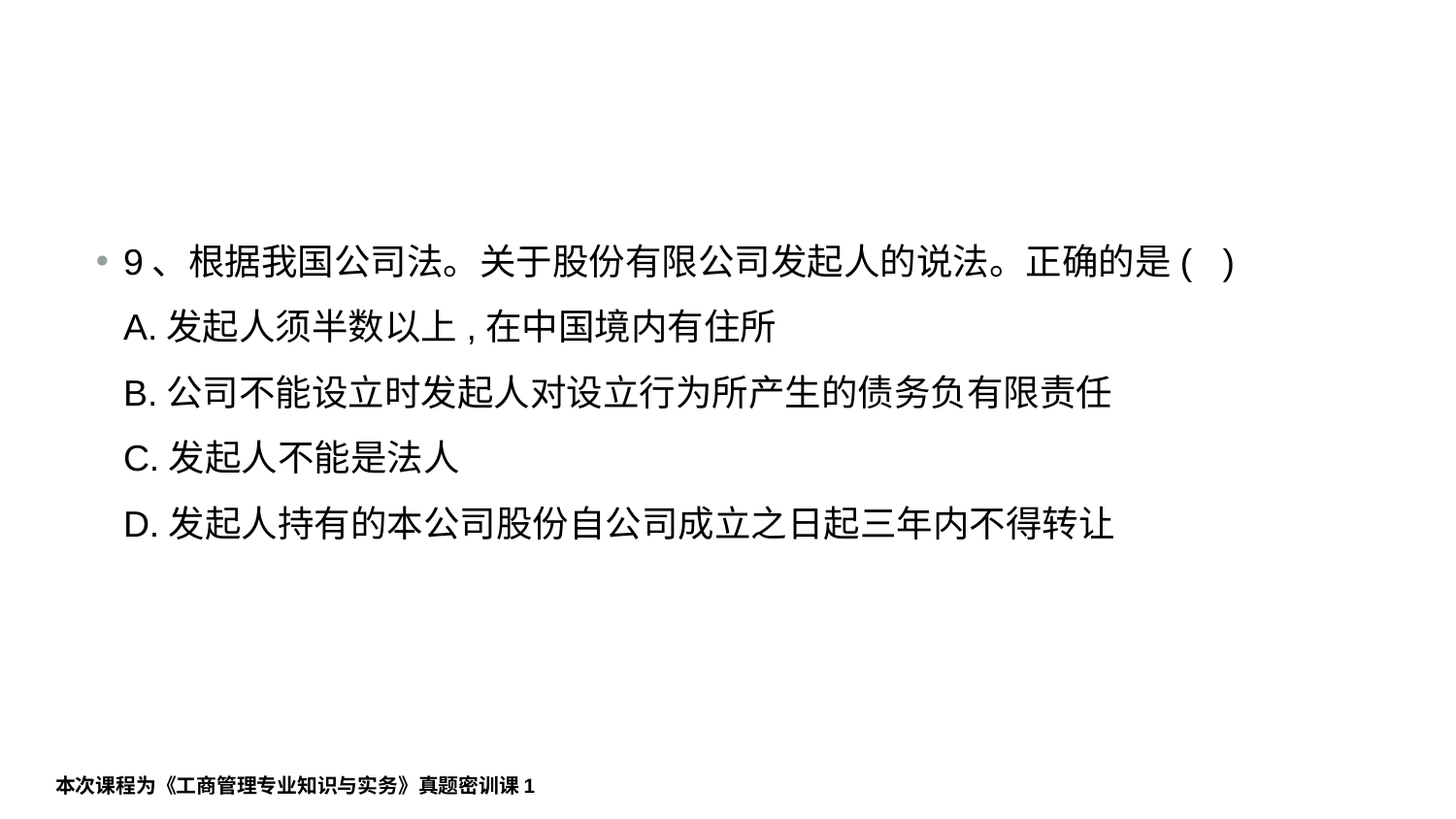

9、根据我国公司法。关于股份有限公司发起人的说法。正确的是(   )
A.发起人须半数以上,在中国境内有住所
B.公司不能设立时发起人对设立行为所产生的债务负有限责任
C.发起人不能是法人
D.发起人持有的本公司股份自公司成立之日起三年内不得转让